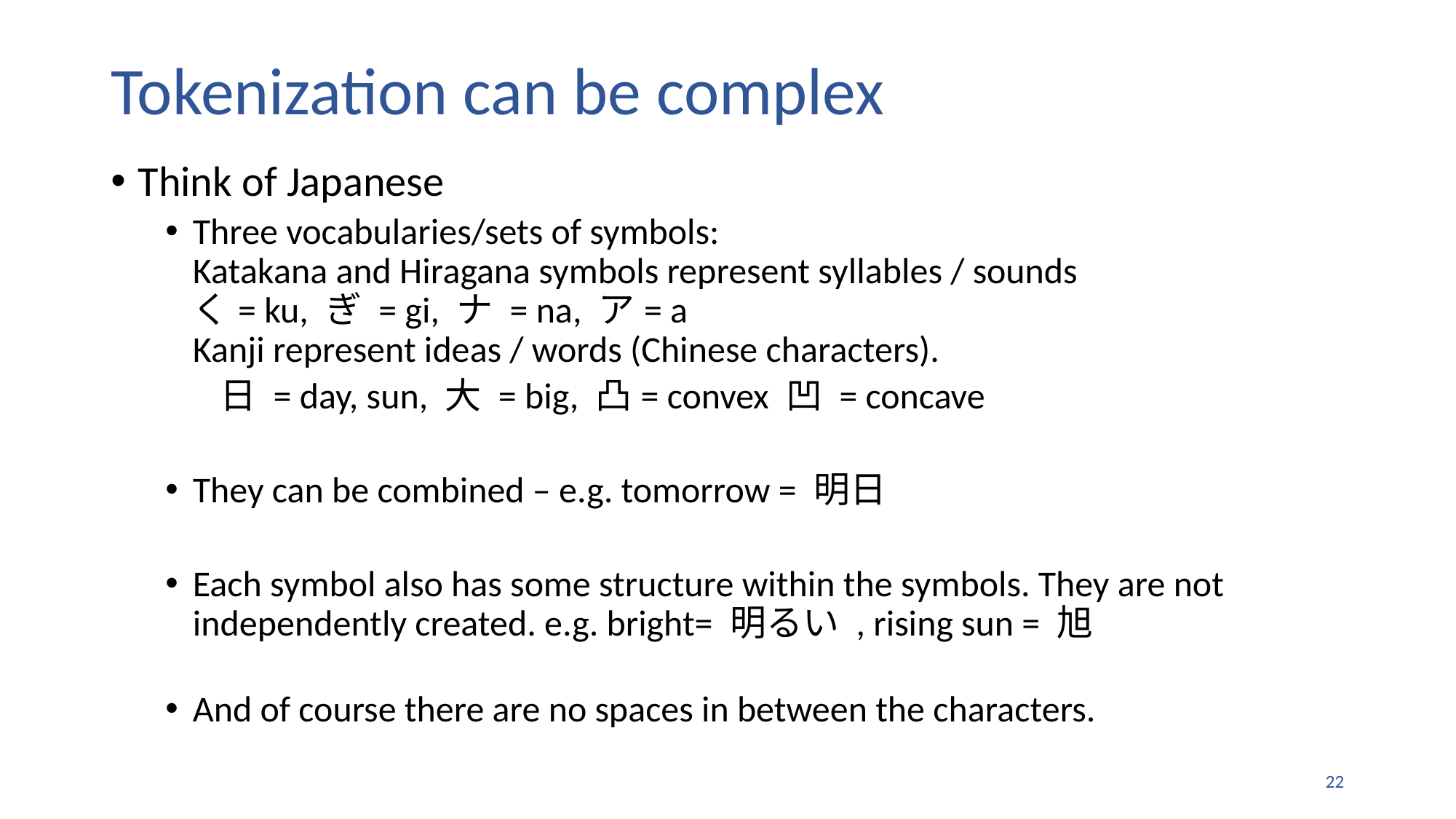

# Tokenization can be complex
Think of Japanese
Three vocabularies/sets of symbols:
Katakana and Hiragana symbols represent syllables / sounds
く= ku, ぎ = gi, ナ = na, ア= a
Kanji represent ideas / words (Chinese characters).
日 = day, sun, 大 = big, 凸= convex 凹 = concave

They can be combined – e.g. tomorrow = 明日

Each symbol also has some structure within the symbols. They are not independently created. e.g. bright= 明るい , rising sun = 旭
And of course there are no spaces in between the characters.

22